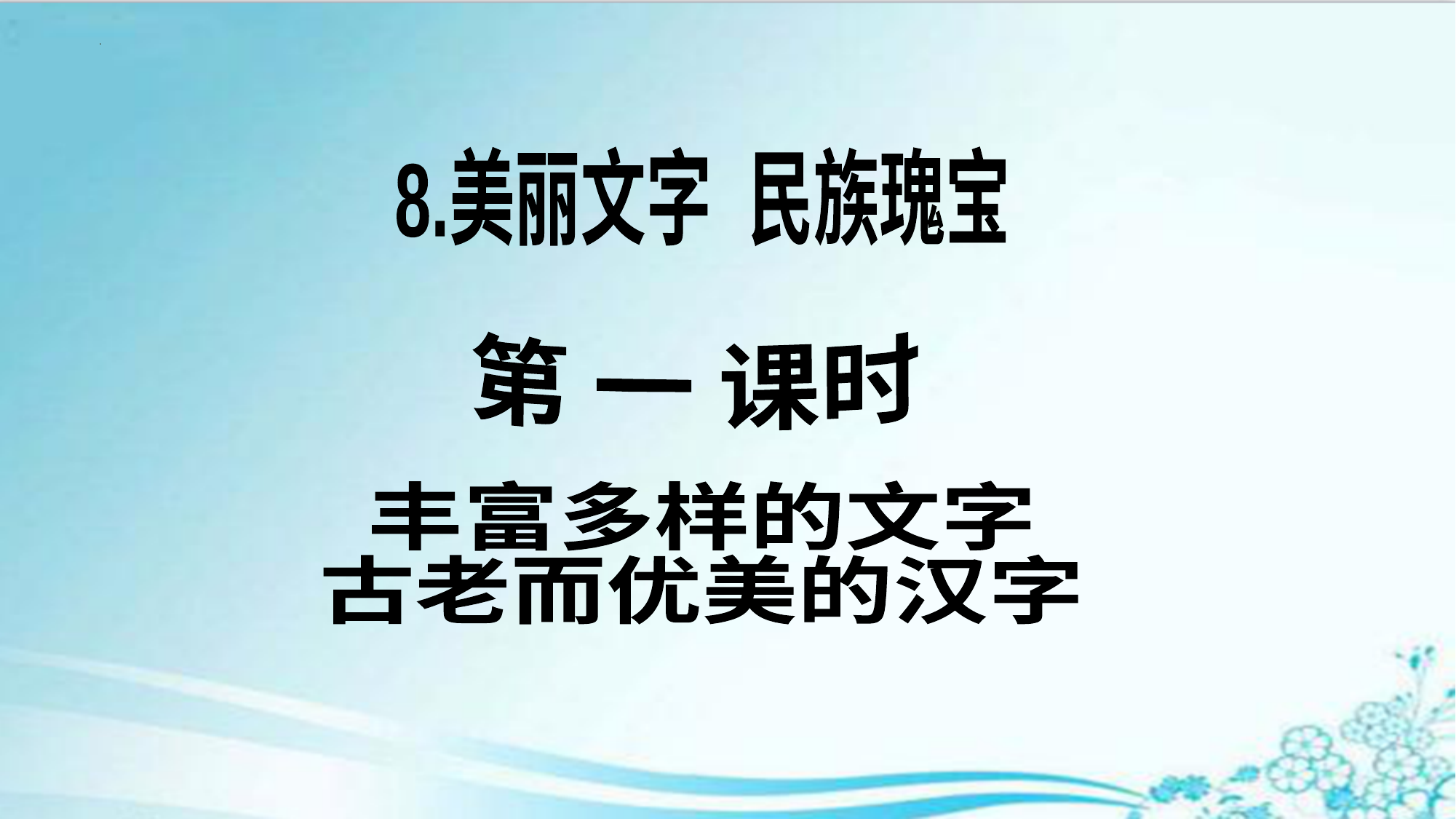

8.美丽文字  民族瑰宝
第 一 课时
丰富多样的文字
古老而优美的汉字